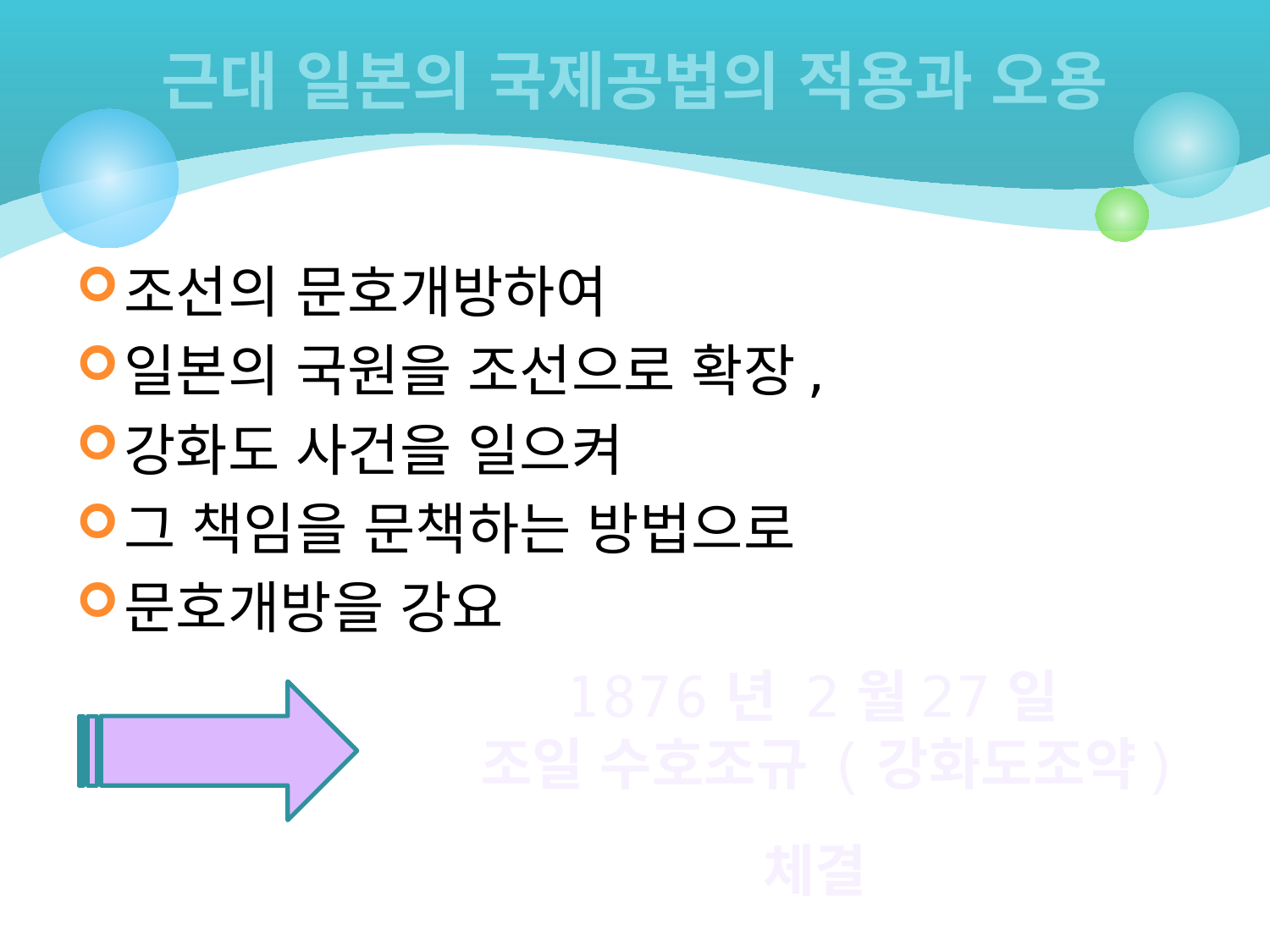

# 근대 일본의 국제공법의 적용과 오용
조선의 문호개방하여
일본의 국원을 조선으로 확장,
강화도 사건을 일으켜
그 책임을 문책하는 방법으로
문호개방을 강요

1876년 2월27일
 조일 수호조규 (강화도조약)
 체결